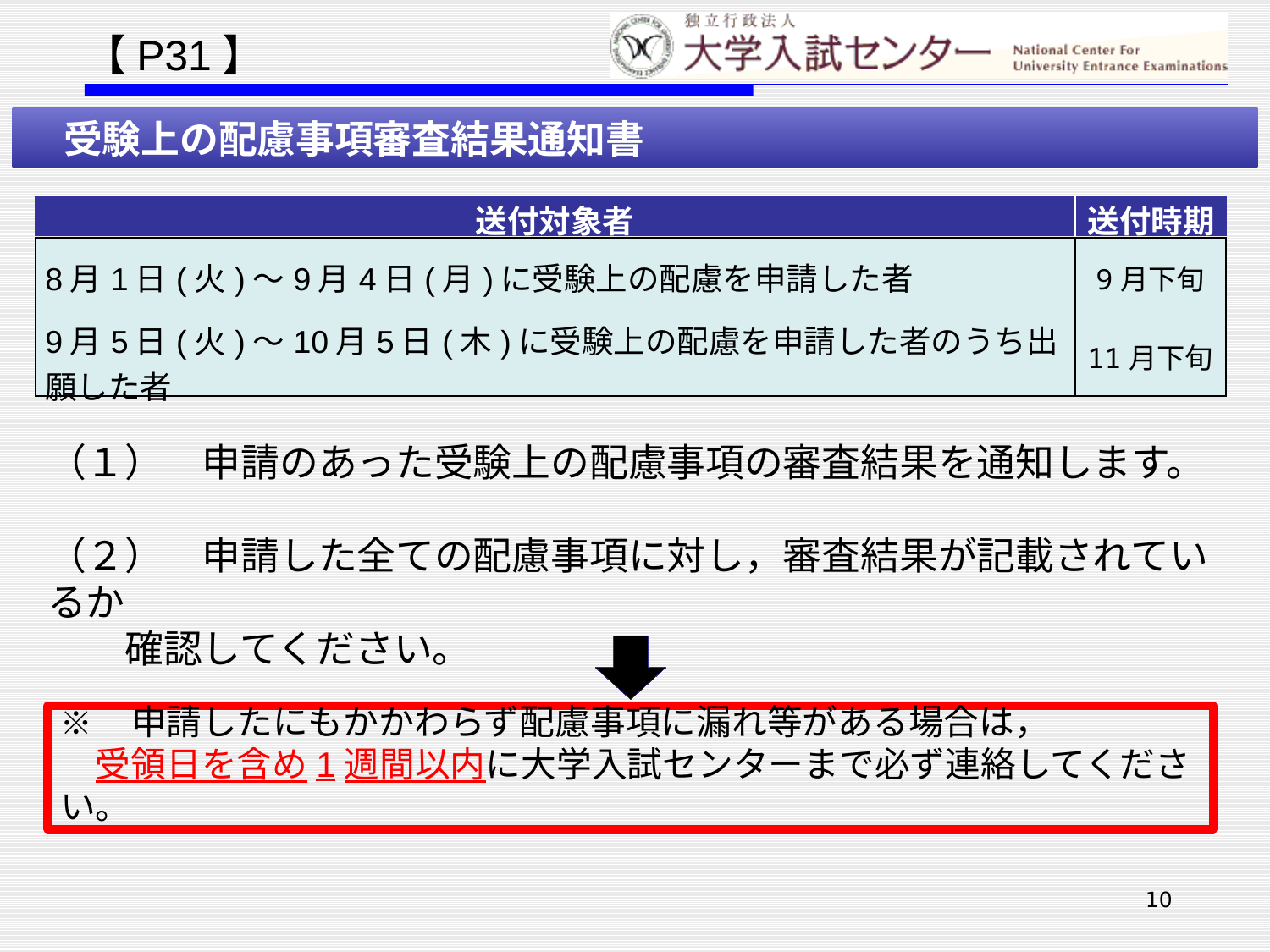

【P31】
　受験上の配慮事項審査結果通知書
| 送付対象者 | 送付時期 |
| --- | --- |
| 8月1日(火)～9月4日(月)に受験上の配慮を申請した者 | 9月下旬 |
| --- | --- |
| 9月5日(火)～10月5日(木)に受験上の配慮を申請した者のうち出願した者 | 11月下旬 |
（１）　申請のあった受験上の配慮事項の審査結果を通知します。

（２）　申請した全ての配慮事項に対し，審査結果が記載されているか
　　確認してください。

※　申請したにもかかわらず配慮事項に漏れ等がある場合は，
　受領日を含め1週間以内に大学入試センターまで必ず連絡してください。

10